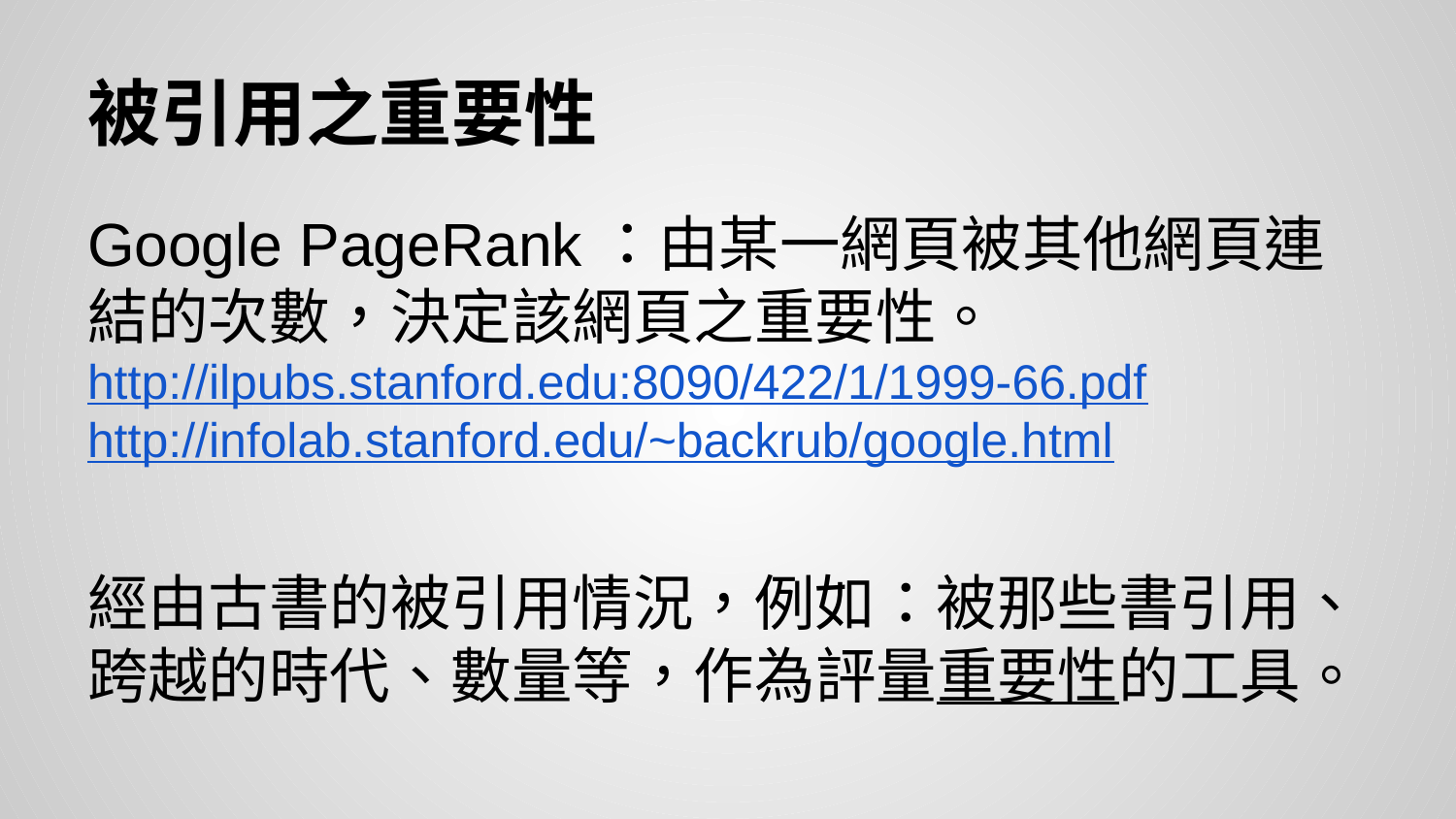

# 被引用之重要性
Google PageRank：由某一網頁被其他網頁連結的次數，決定該網頁之重要性。
http://ilpubs.stanford.edu:8090/422/1/1999-66.pdf
http://infolab.stanford.edu/~backrub/google.html

經由古書的被引用情況，例如：被那些書引用、跨越的時代、數量等，作為評量重要性的工具。